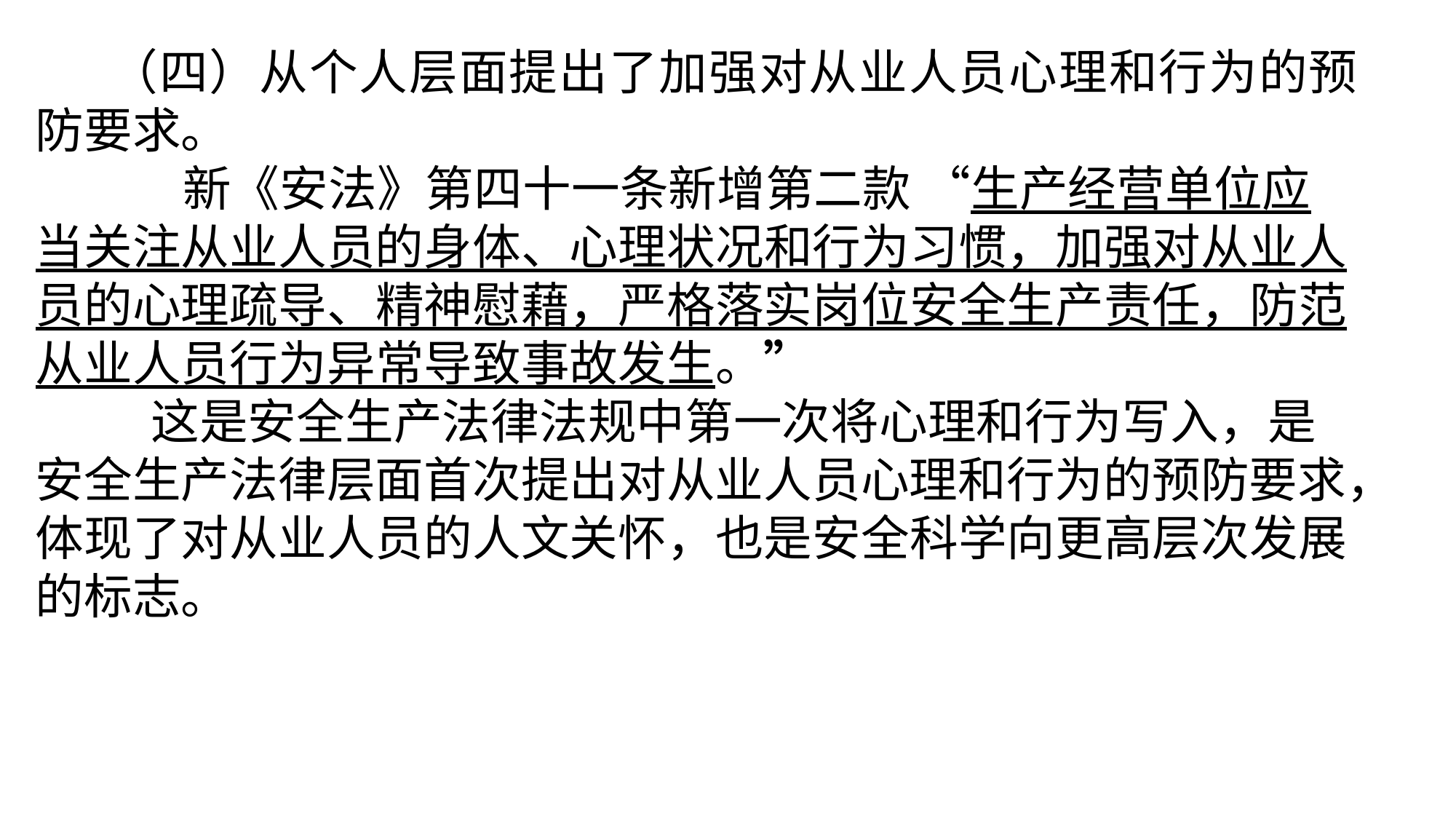

（四）从个人层面提出了加强对从业人员心理和行为的预防要求。
        新《安法》第四十一条新增第二款 “生产经营单位应当关注从业人员的身体、心理状况和行为习惯，加强对从业人员的心理疏导、精神慰藉，严格落实岗位安全生产责任，防范从业人员行为异常导致事故发生。”
     这是安全生产法律法规中第一次将心理和行为写入，是安全生产法律层面首次提出对从业人员心理和行为的预防要求，体现了对从业人员的人文关怀，也是安全科学向更高层次发展的标志。